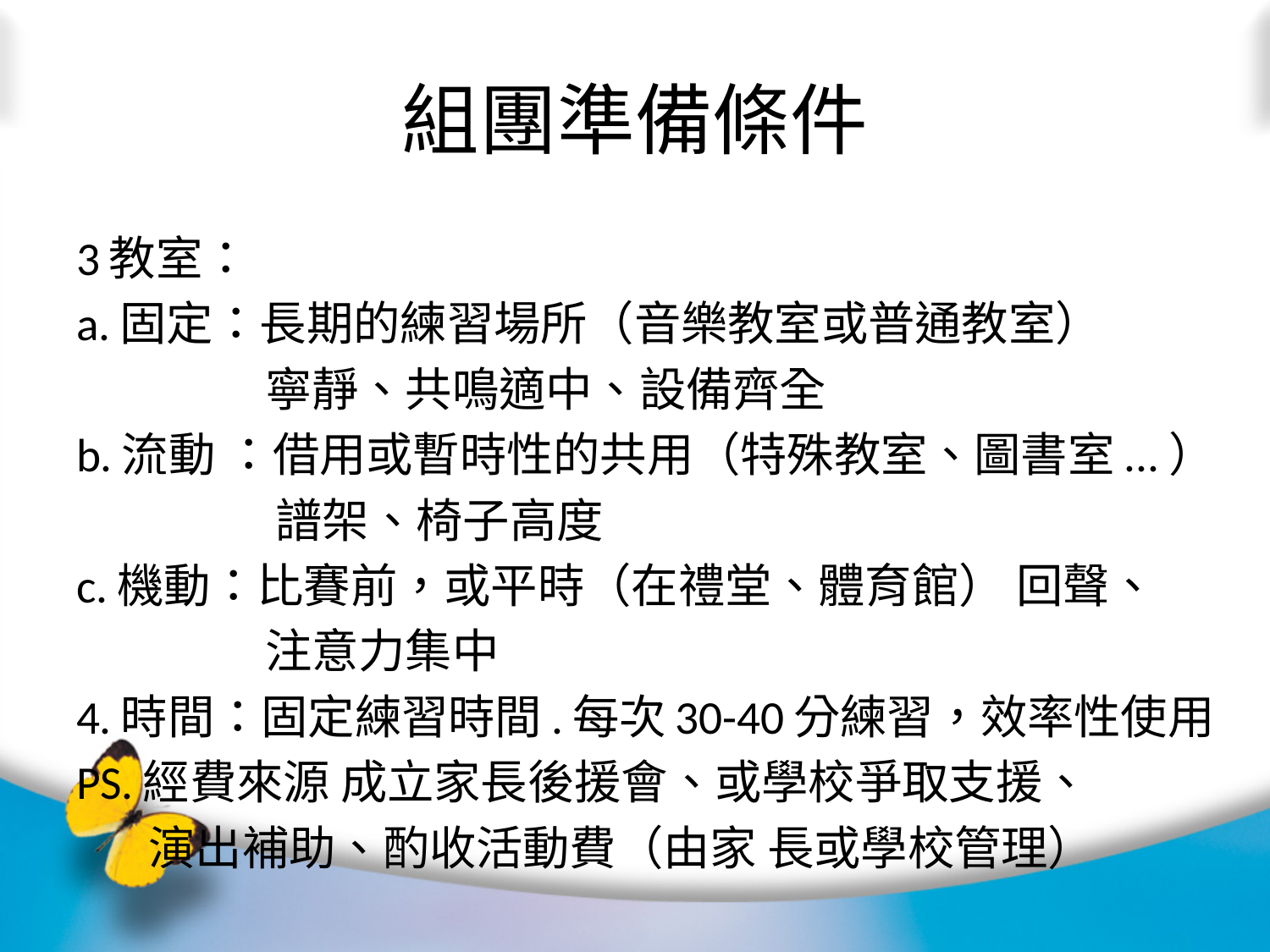

# 組團準備條件
3教室：
a.固定：長期的練習場所（音樂教室或普通教室）
                 寧靜、共鳴適中、設備齊全
b.流動 ：借用或暫時性的共用（特殊教室、圖書室...）
                  譜架、椅子高度
c.機動：比賽前，或平時（在禮堂、體育館） 回聲、
                 注意力集中
4.時間：固定練習時間.每次30-40分練習，效率性使用
PS.經費來源 成立家長後援會、或學校爭取支援、
      演出補助、酌收活動費（由家 長或學校管理）